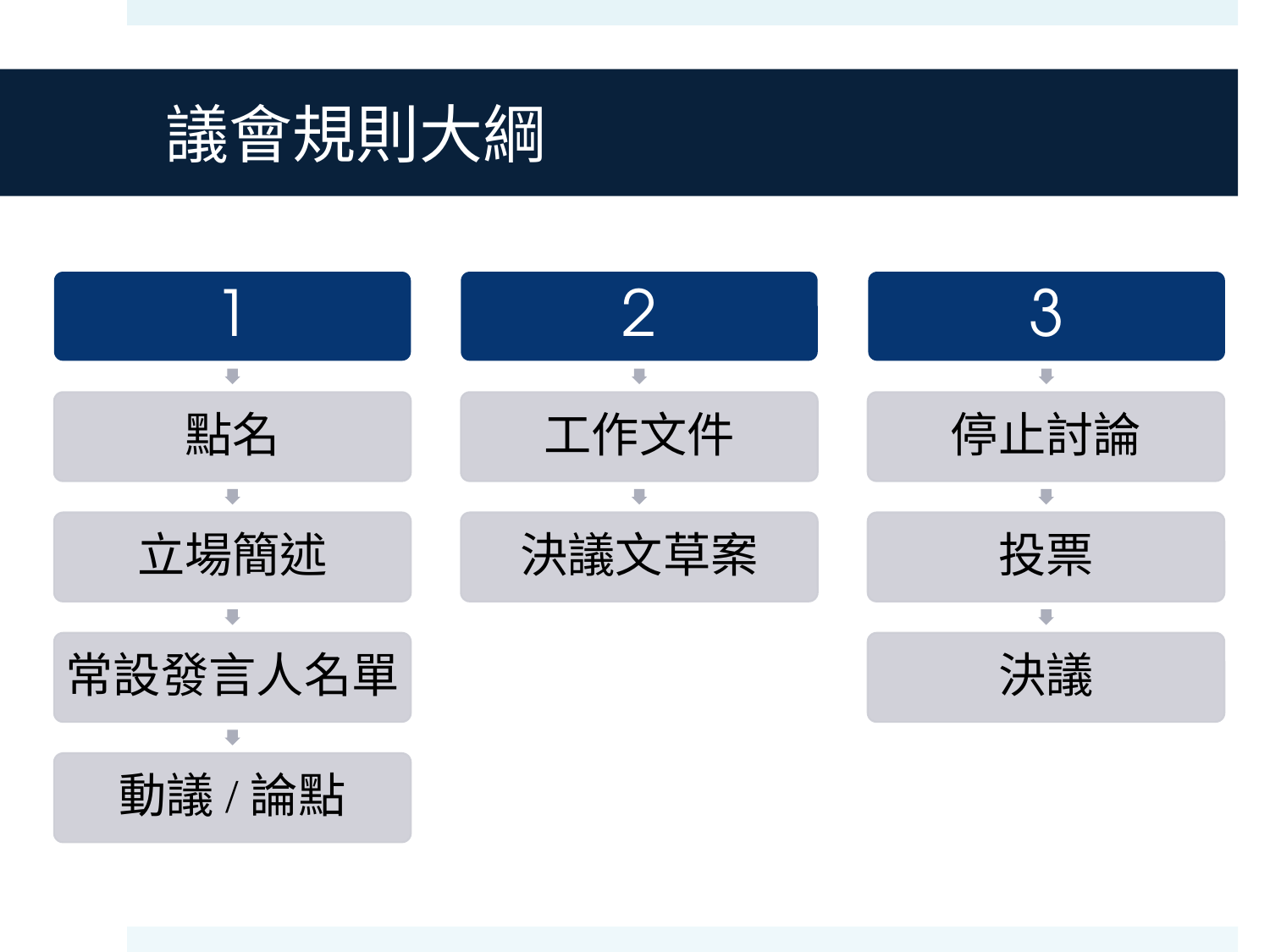

# 議會規則大綱
1
點名
立場簡述
常設發言人名單
動議/論點
2
工作文件
決議文草案
3
停止討論
投票
決議